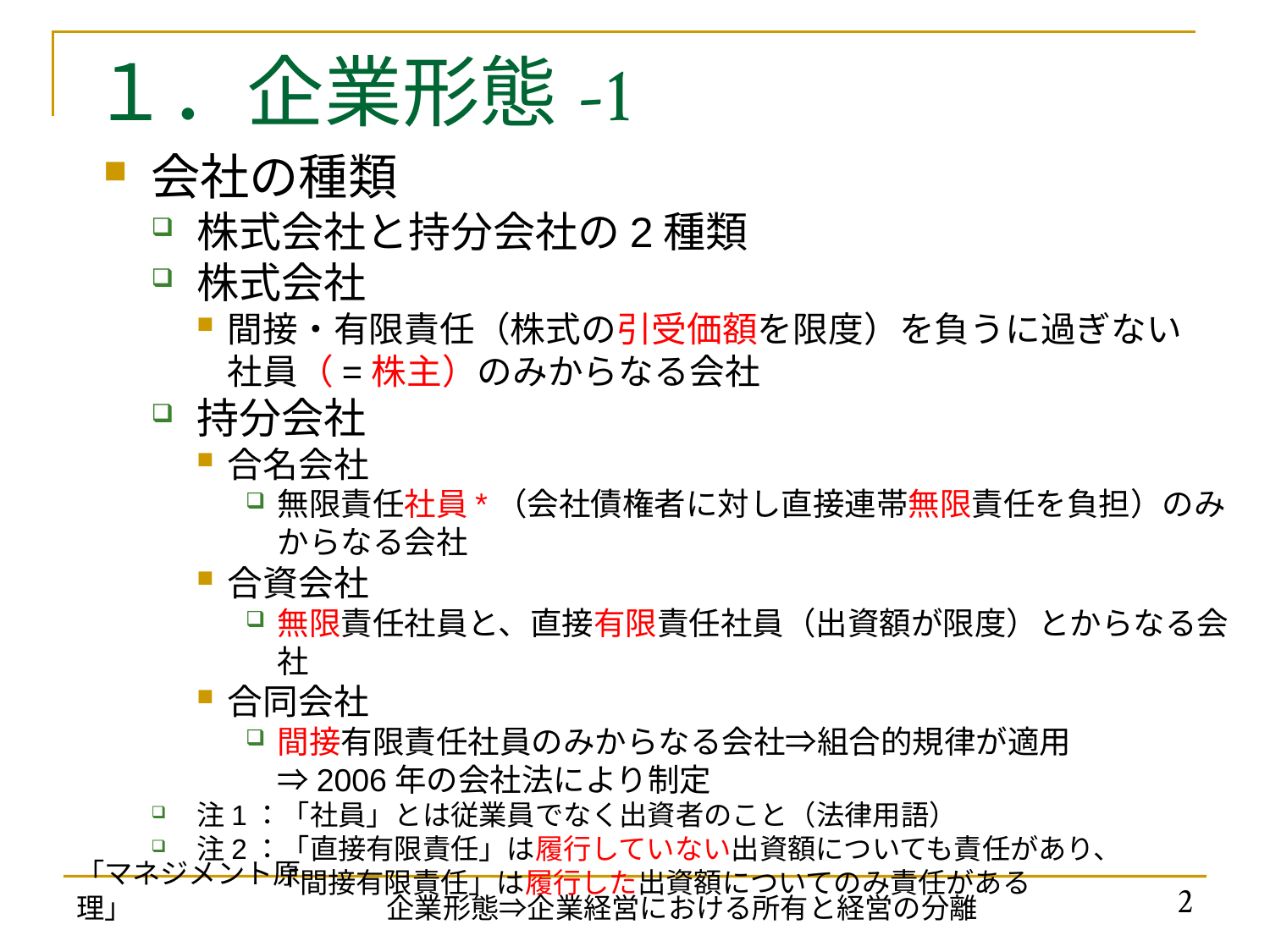

# １．企業形態-1
会社の種類
株式会社と持分会社の2種類
株式会社
間接・有限責任（株式の引受価額を限度）を負うに過ぎない
社員（=株主）のみからなる会社
持分会社
合名会社
無限責任社員*（会社債権者に対し直接連帯無限責任を負担）のみ
からなる会社
合資会社
無限責任社員と、直接有限責任社員（出資額が限度）とからなる会社
合同会社
間接有限責任社員のみからなる会社⇒組合的規律が適用
⇒2006年の会社法により制定
注1：「社員」とは従業員でなく出資者のこと（法律用語）
注2：「直接有限責任」は履行していない出資額についても責任があり、
　　   「間接有限責任」は履行した出資額についてのみ責任がある
「マネジメント原理」
2
企業形態⇒企業経営における所有と経営の分離